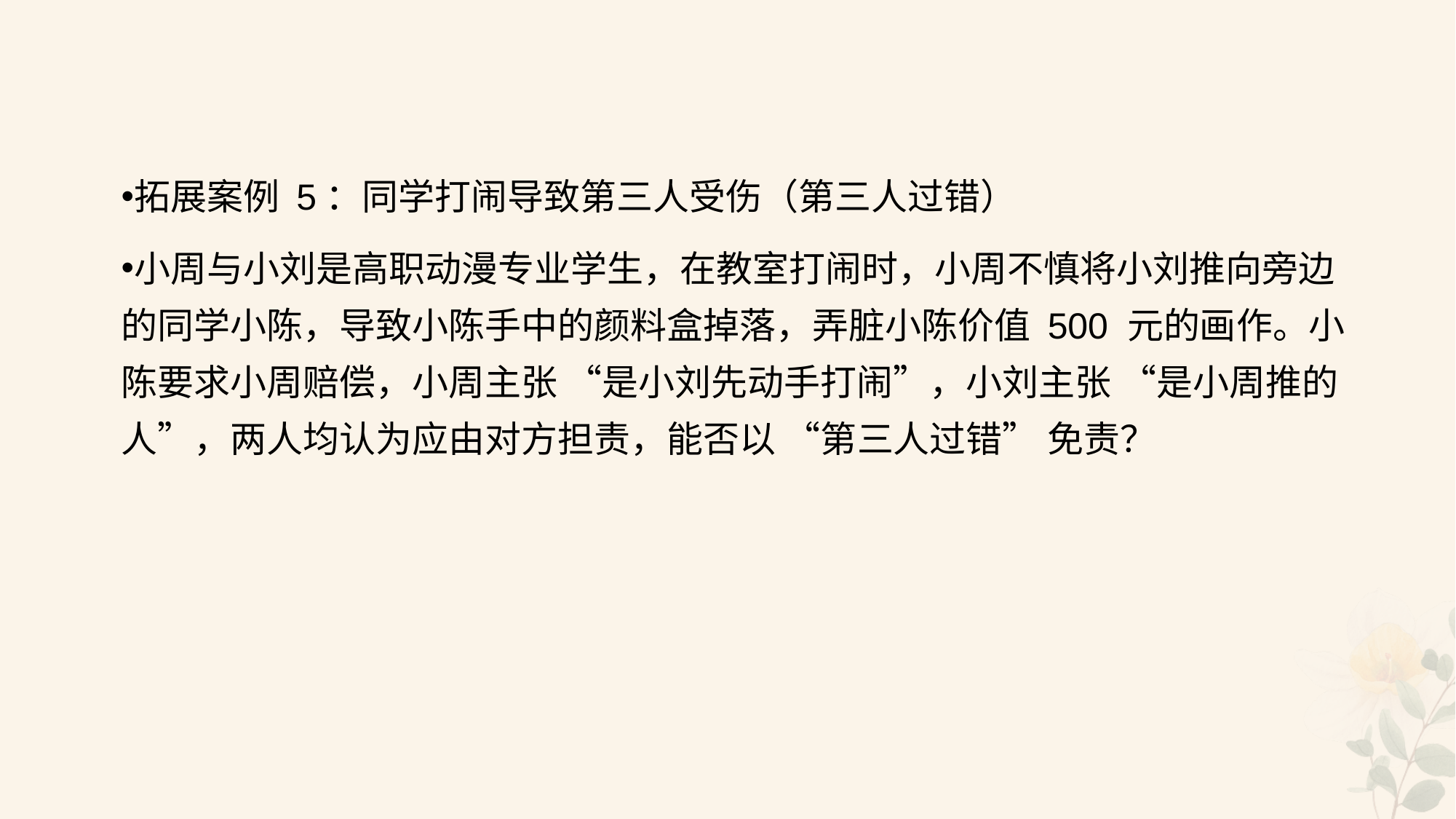

#
拓展案例 5：同学打闹导致第三人受伤（第三人过错）
小周与小刘是高职动漫专业学生，在教室打闹时，小周不慎将小刘推向旁边的同学小陈，导致小陈手中的颜料盒掉落，弄脏小陈价值 500 元的画作。小陈要求小周赔偿，小周主张 “是小刘先动手打闹”，小刘主张 “是小周推的人”，两人均认为应由对方担责，能否以 “第三人过错” 免责？